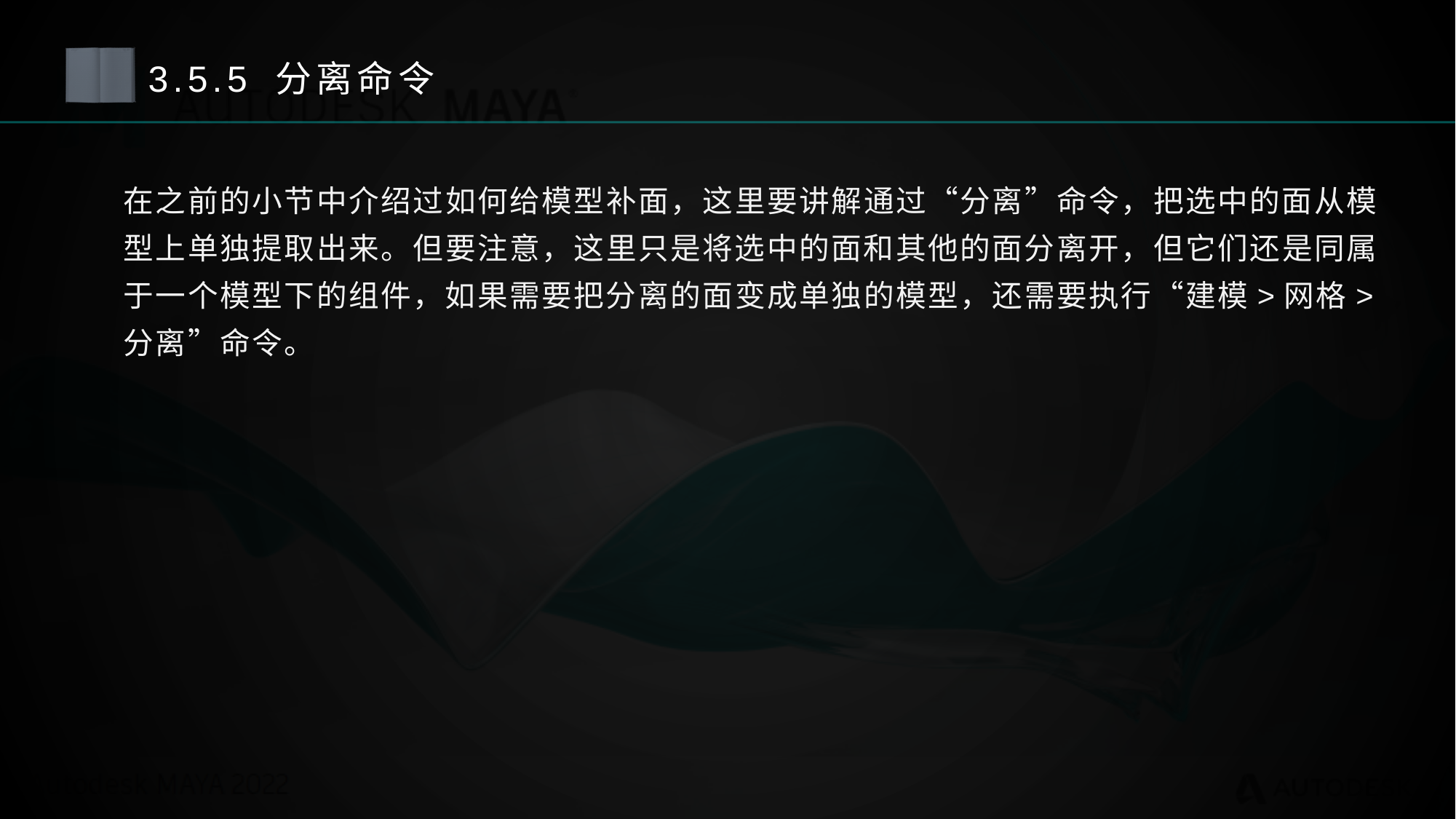

3.5.5 分离命令
在之前的小节中介绍过如何给模型补面，这里要讲解通过“分离”命令，把选中的面从模型上单独提取出来。但要注意，这里只是将选中的面和其他的面分离开，但它们还是同属于一个模型下的组件，如果需要把分离的面变成单独的模型，还需要执行“建模>网格>分离”命令。